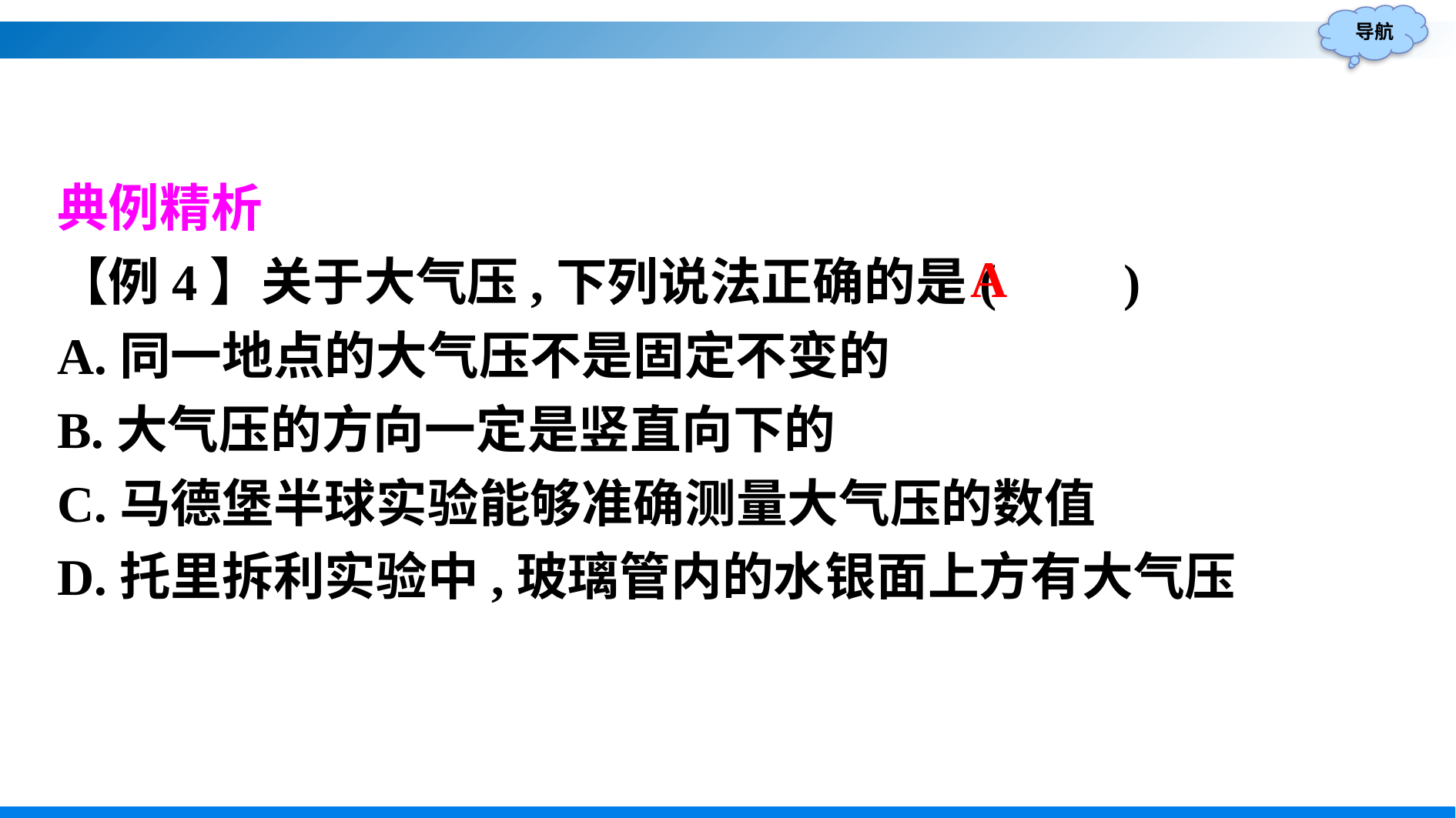

典例精析
【例4】关于大气压,下列说法正确的是(　　)
A.同一地点的大气压不是固定不变的
B.大气压的方向一定是竖直向下的
C.马德堡半球实验能够准确测量大气压的数值
D.托里拆利实验中,玻璃管内的水银面上方有大气压
A